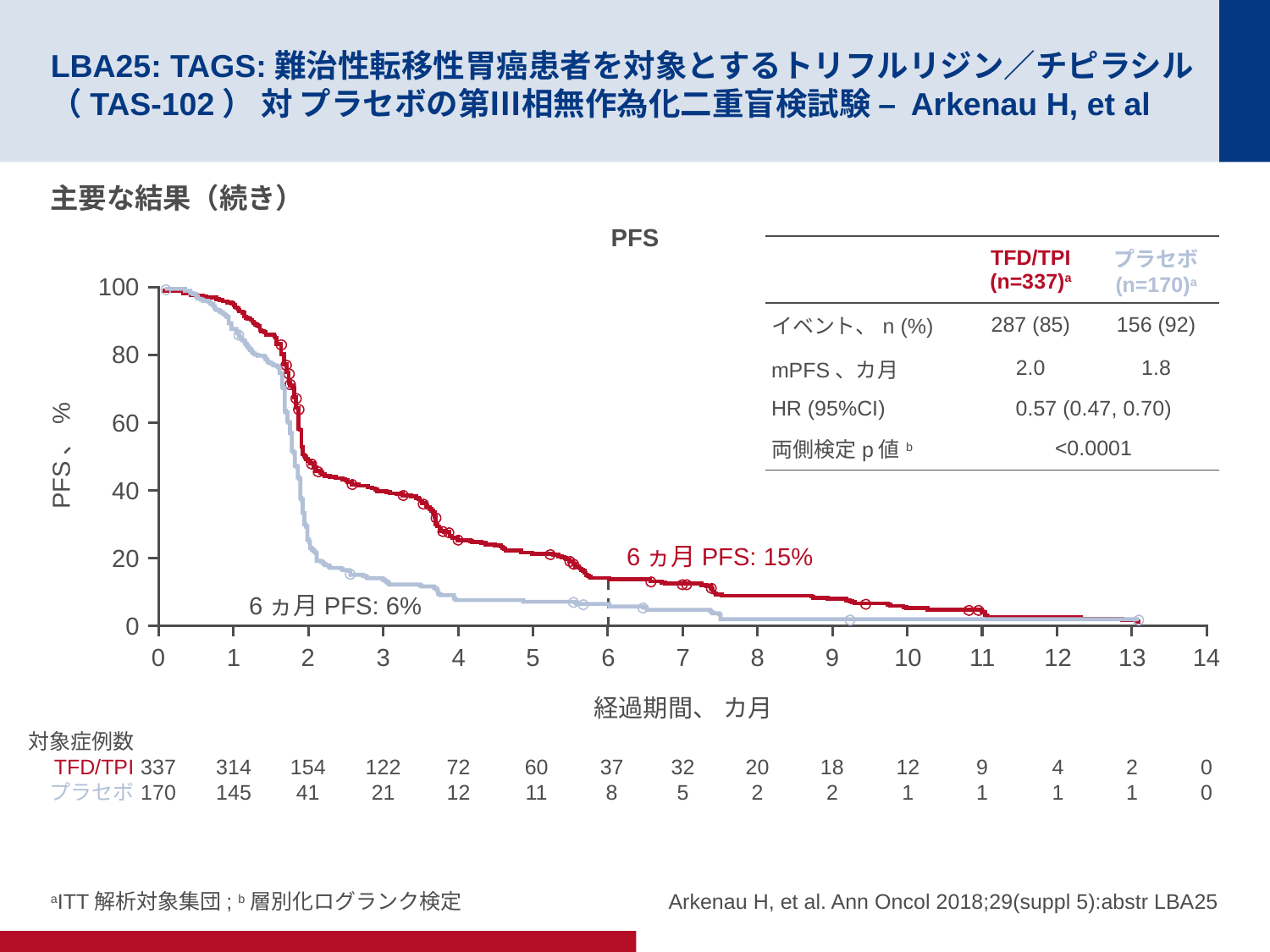

# LBA25: TAGS:難治性転移性胃癌患者を対象とするトリフルリジン／チピラシル（TAS-102） 対 プラセボの第Ⅲ相無作為化二重盲検試験 – Arkenau H, et al
主要な結果（続き）
PFS
|  | TFD/TPI (n=337)a | プラセボ (n=170)a |
| --- | --- | --- |
| イベント、n (%) | 287 (85) | 156 (92) |
| mPFS、カ月 | 2.0 | 1.8 |
| HR (95%CI) | 0.57 (0.47, 0.70) |  |
| 両側検定p値b | <0.0001 |  |
100

80
60
PFS、%
40
6ヵ月PFS: 15%
20
6ヵ月PFS: 6%
0
0
1
2
3
4
5
6
7
8
9
10
11
12
13
14
経過期間、 カ月
対象症例数
TFD/TPI
プラセボ
337
170
314
145
154
41
122
21
72
12
60
11
37
8
32
5
20
2
18
2
12
1
9
1
4
1
2
1
0
0
aITT解析対象集団; b層別化ログランク検定
Arkenau H, et al. Ann Oncol 2018;29(suppl 5):abstr LBA25